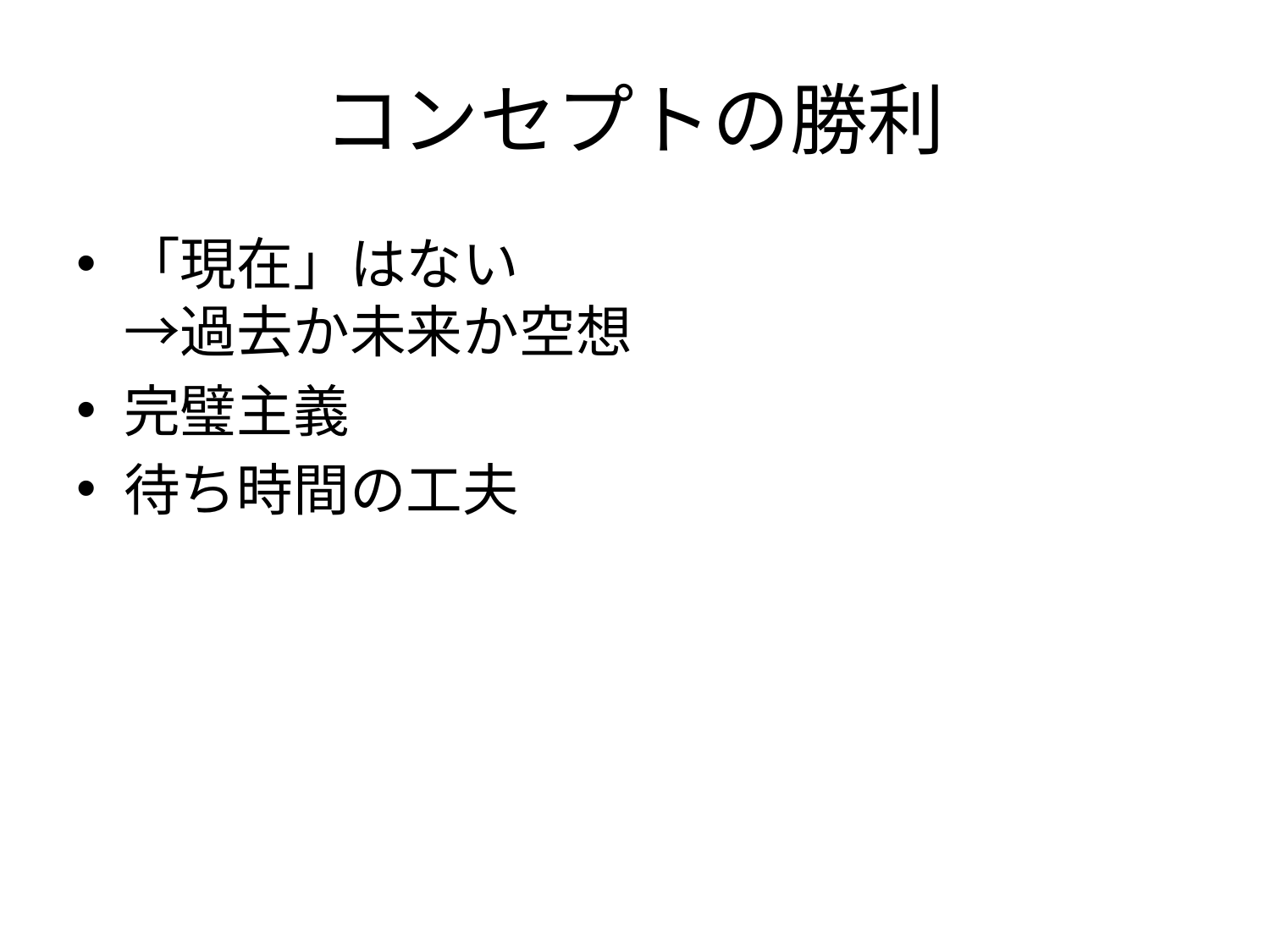

# コンセプトの勝利
「現在」はない
→過去か未来か空想
完璧主義
待ち時間の工夫